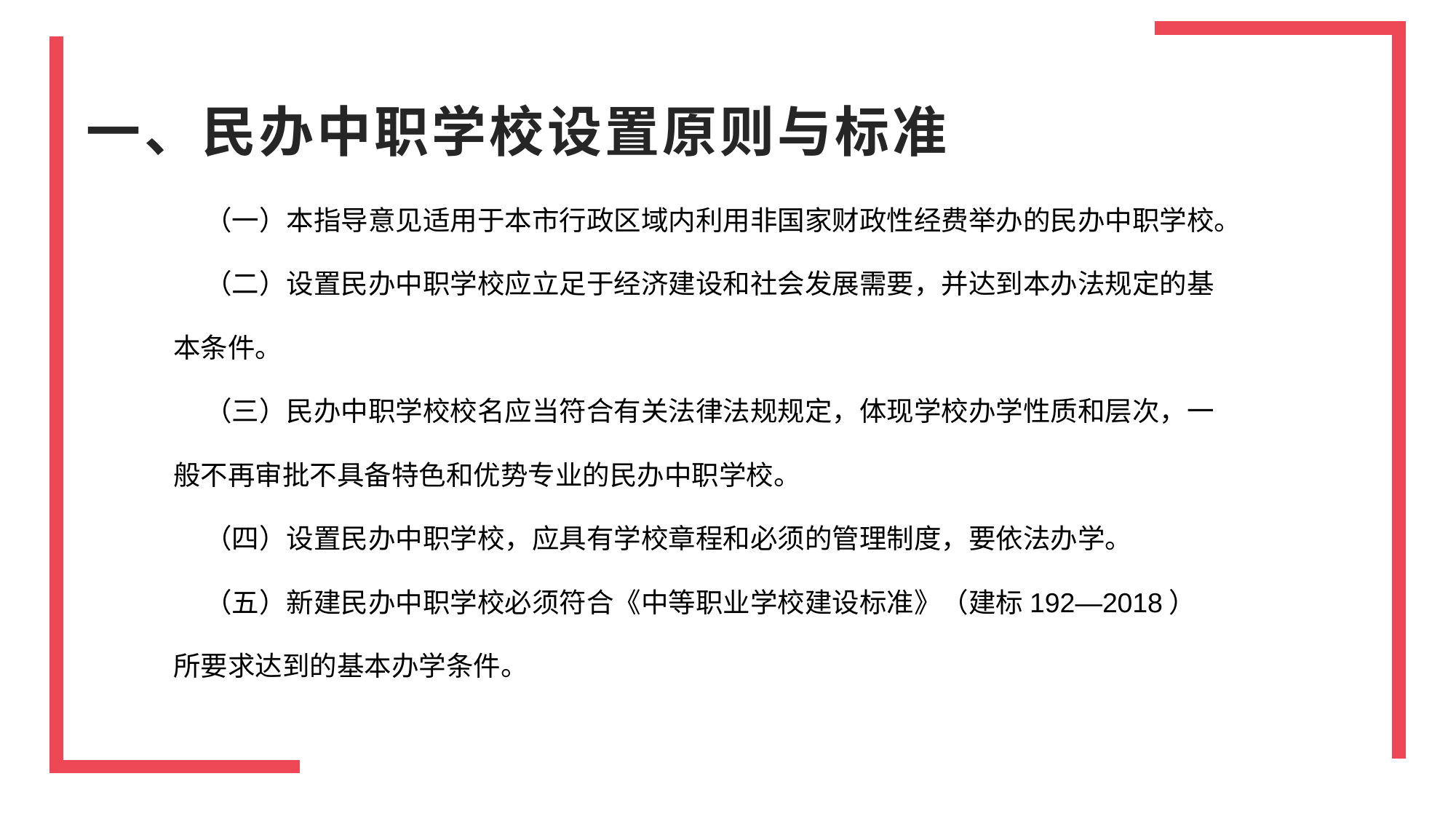

# 一、民办中职学校设置原则与标准
    （一）本指导意见适用于本市行政区域内利用非国家财政性经费举办的民办中职学校。
    （二）设置民办中职学校应立足于经济建设和社会发展需要，并达到本办法规定的基本条件。
    （三）民办中职学校校名应当符合有关法律法规规定，体现学校办学性质和层次，一般不再审批不具备特色和优势专业的民办中职学校。
    （四）设置民办中职学校，应具有学校章程和必须的管理制度，要依法办学。
    （五）新建民办中职学校必须符合《中等职业学校建设标准》（建标192—2018）所要求达到的基本办学条件。